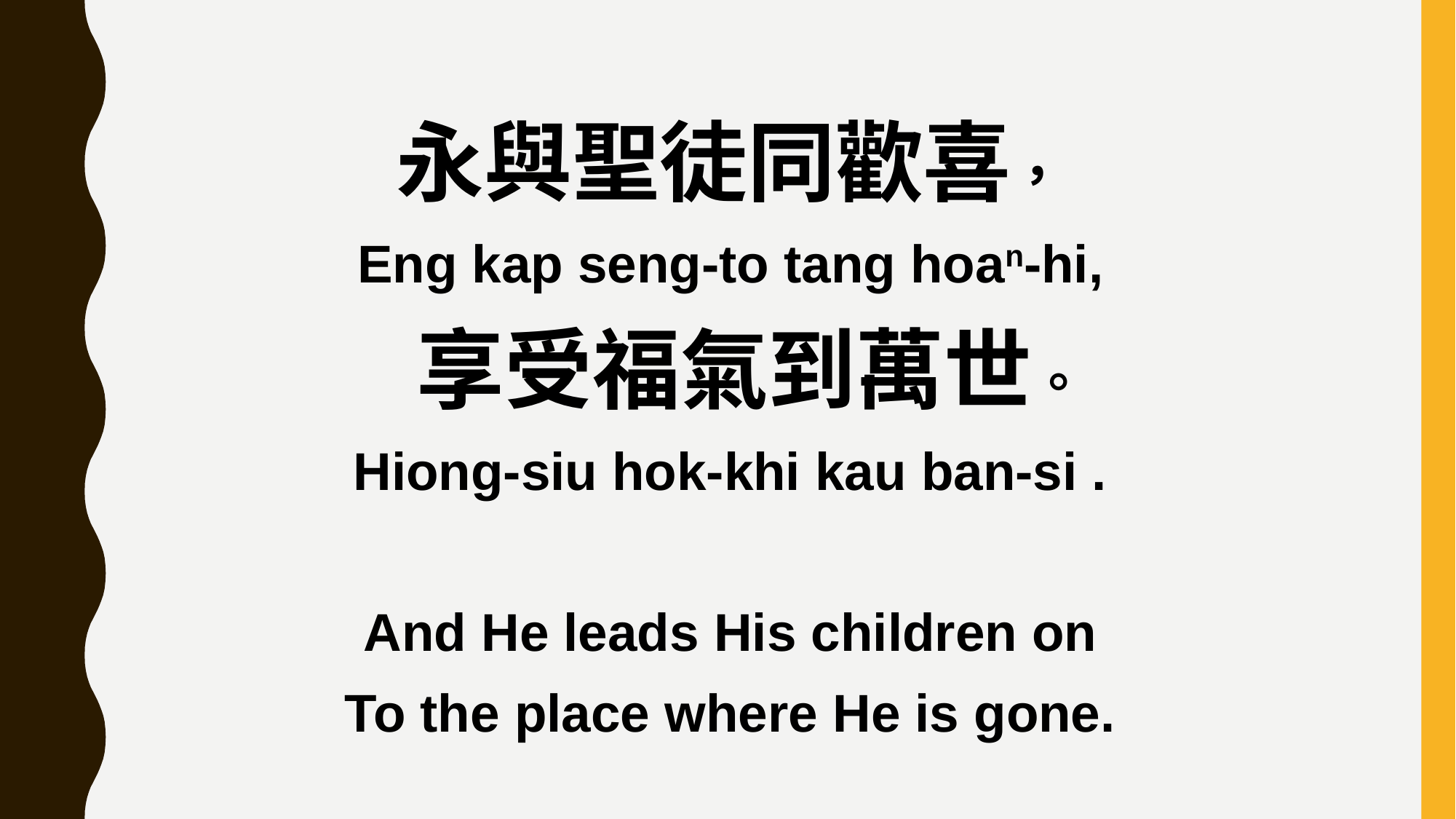

永與聖徒同歡喜，
Eng kap seng-to tang hoan-hi,
 享受福氣到萬世。
Hiong-siu hok-khi kau ban-si .

And He leads His children on
To the place where He is gone.